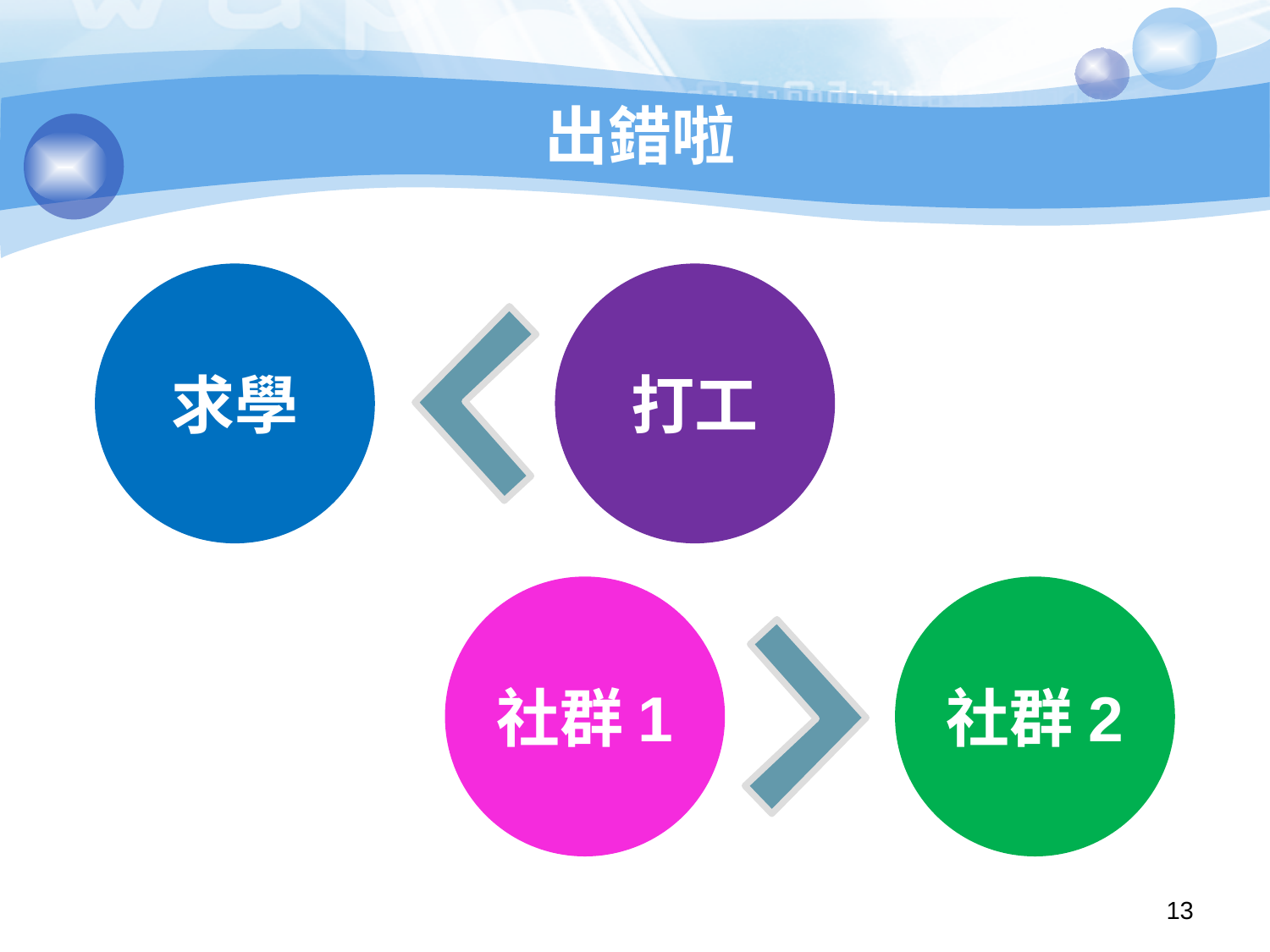

# 出錯啦
求學
打工

社群1
社群2

13